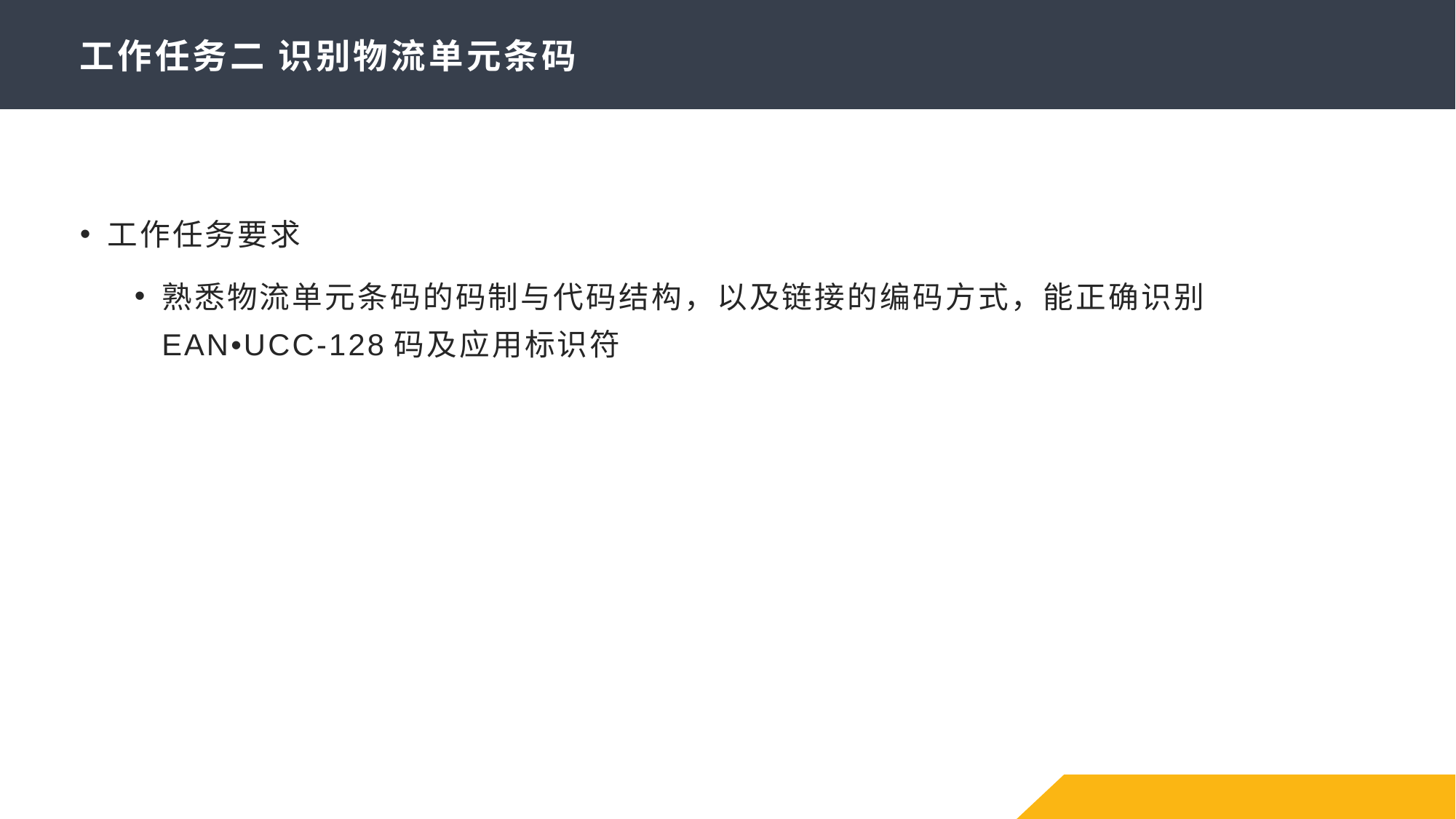

# 工作任务二 识别物流单元条码
工作任务要求
熟悉物流单元条码的码制与代码结构，以及链接的编码方式，能正确识别EAN•UCC-128码及应用标识符